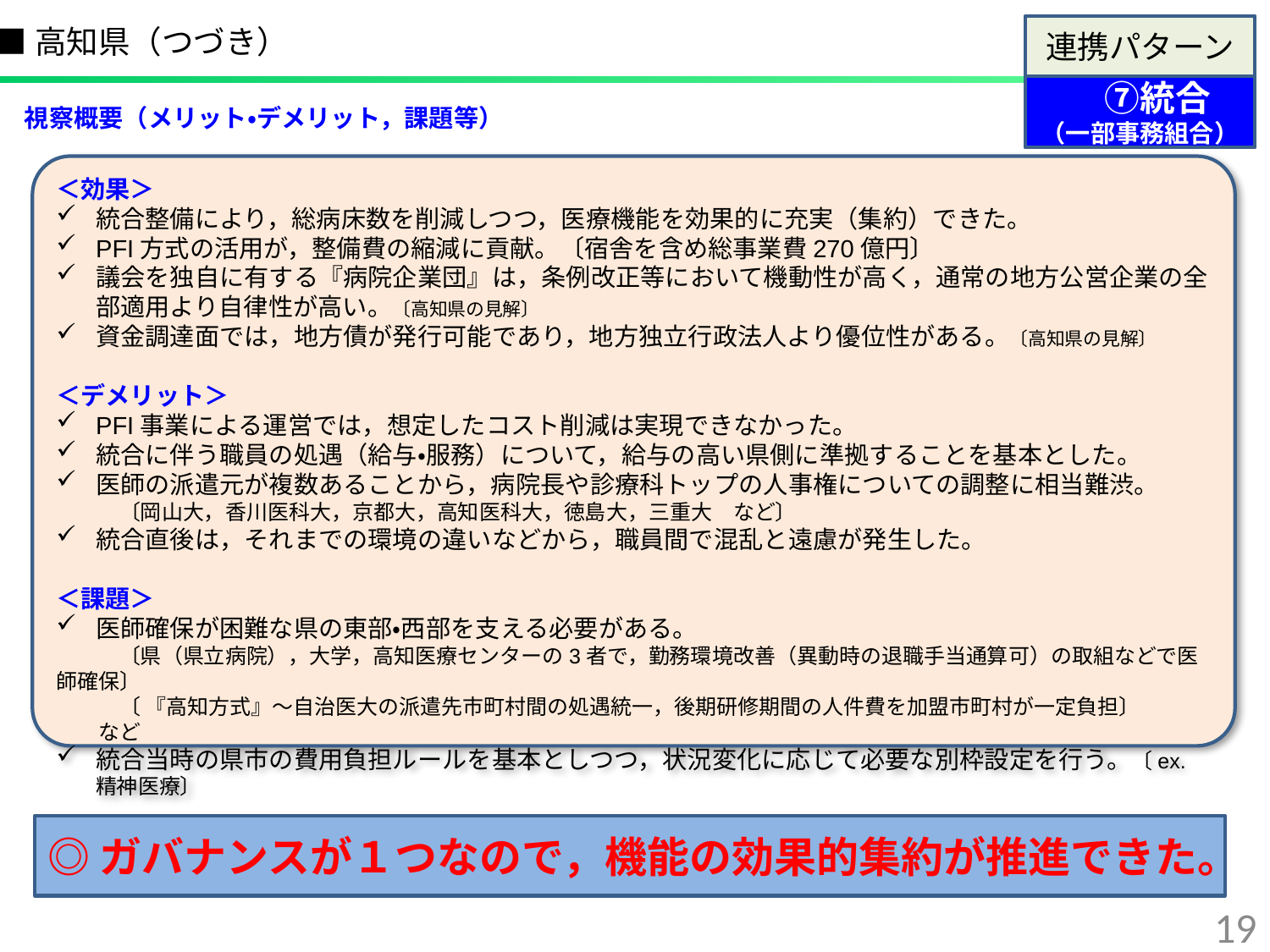

■高知県（つづき）
連携パターン

　⑦統合
（一部事務組合）
Ⅲ　視察概要（メリット・デメリット，課題等）
＜効果＞
統合整備により，総病床数を削減しつつ，医療機能を効果的に充実（集約）できた。
PFI方式の活用が，整備費の縮減に貢献。〔宿舎を含め総事業費270億円〕
議会を独自に有する『病院企業団』は，条例改正等において機動性が高く，通常の地方公営企業の全部適用より自律性が高い。〔高知県の見解〕
資金調達面では，地方債が発行可能であり，地方独立行政法人より優位性がある。〔高知県の見解〕

＜デメリット＞
PFI事業による運営では，想定したコスト削減は実現できなかった。
統合に伴う職員の処遇（給与・服務）について，給与の高い県側に準拠することを基本とした。
医師の派遣元が複数あることから，病院長や診療科トップの人事権についての調整に相当難渋。
　　　〔岡山大，香川医科大，京都大，高知医科大，徳島大，三重大　など〕
統合直後は，それまでの環境の違いなどから，職員間で混乱と遠慮が発生した。

＜課題＞
医師確保が困難な県の東部・西部を支える必要がある。
　　　〔県（県立病院），大学，高知医療センターの3者で，勤務環境改善（異動時の退職手当通算可）の取組などで医師確保〕
　　　〔 『高知方式』～自治医大の派遣先市町村間の処遇統一，後期研修期間の人件費を加盟市町村が一定負担〕　　　　　など
統合当時の県市の費用負担ルールを基本としつつ，状況変化に応じて必要な別枠設定を行う。〔ex.精神医療〕

◎ガバナンスが１つなので，機能の効果的集約が推進できた。
19